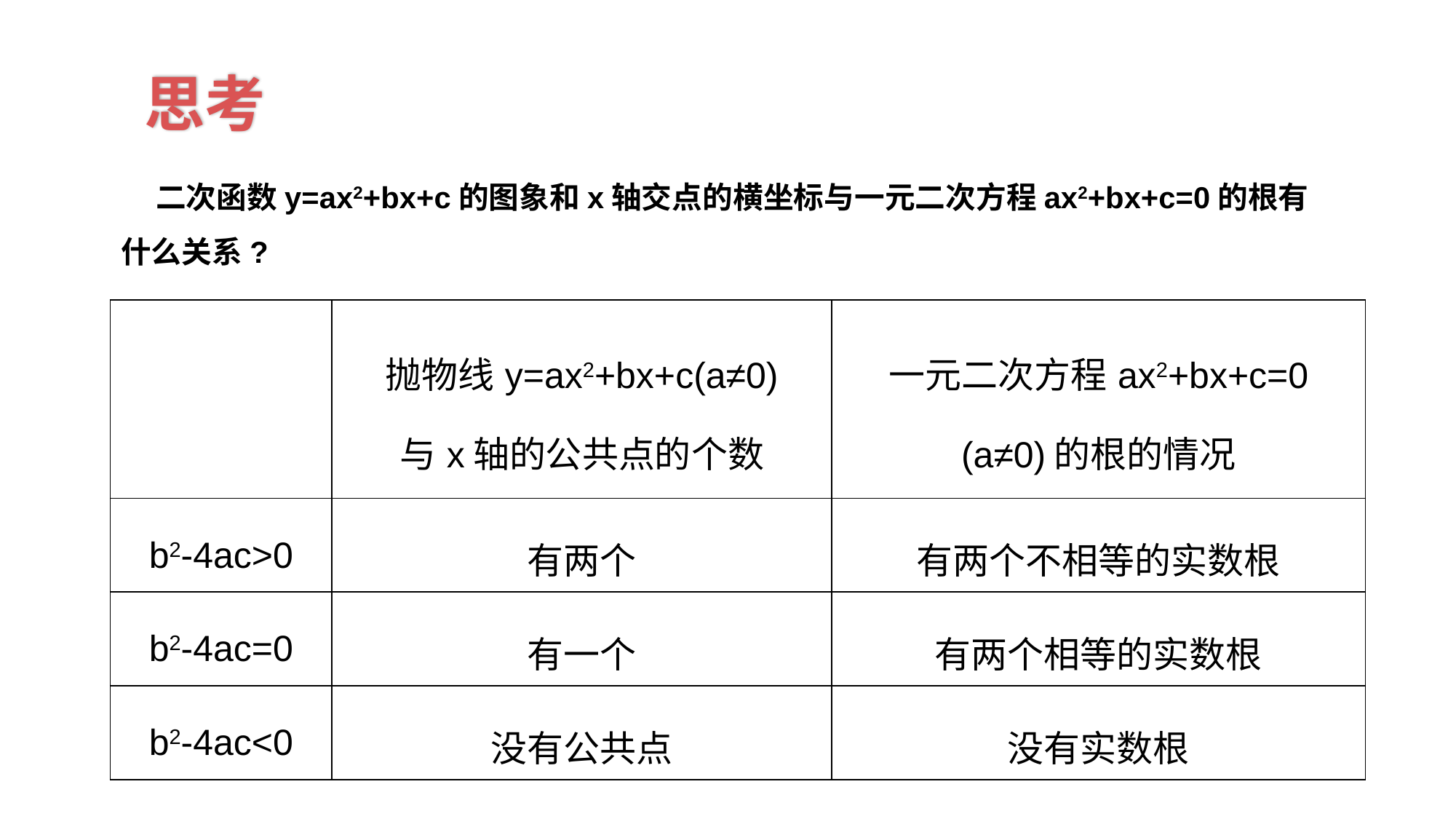

思考
    二次函数y=ax2+bx+c的图象和x轴交点的横坐标与一元二次方程ax2+bx+c=0的根有什么关系?
|  | 抛物线y=ax2+bx+c(a≠0) 与x轴的公共点的个数 | 一元二次方程ax2+bx+c=0 (a≠0)的根的情况 |
| --- | --- | --- |
| b2-4ac>0 | 有两个 | 有两个不相等的实数根 |
| b2-4ac=0 | 有一个 | 有两个相等的实数根 |
| b2-4ac<0 | 没有公共点 | 没有实数根 |